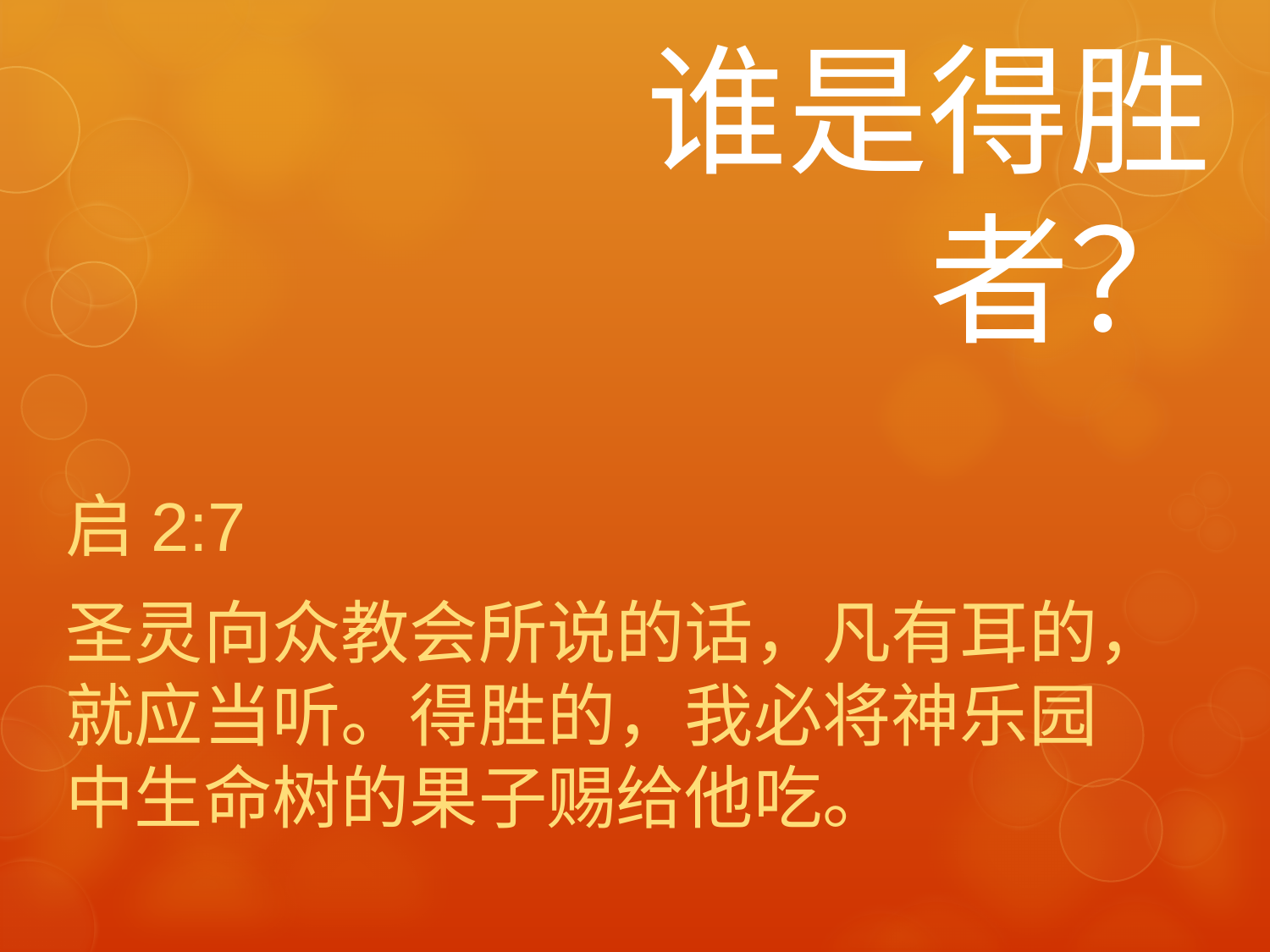

# 谁是得胜者？
启2:7
圣灵向众教会所说的话，凡有耳的，就应当听。得胜的，我必将神乐园中生命树的果子赐给他吃。